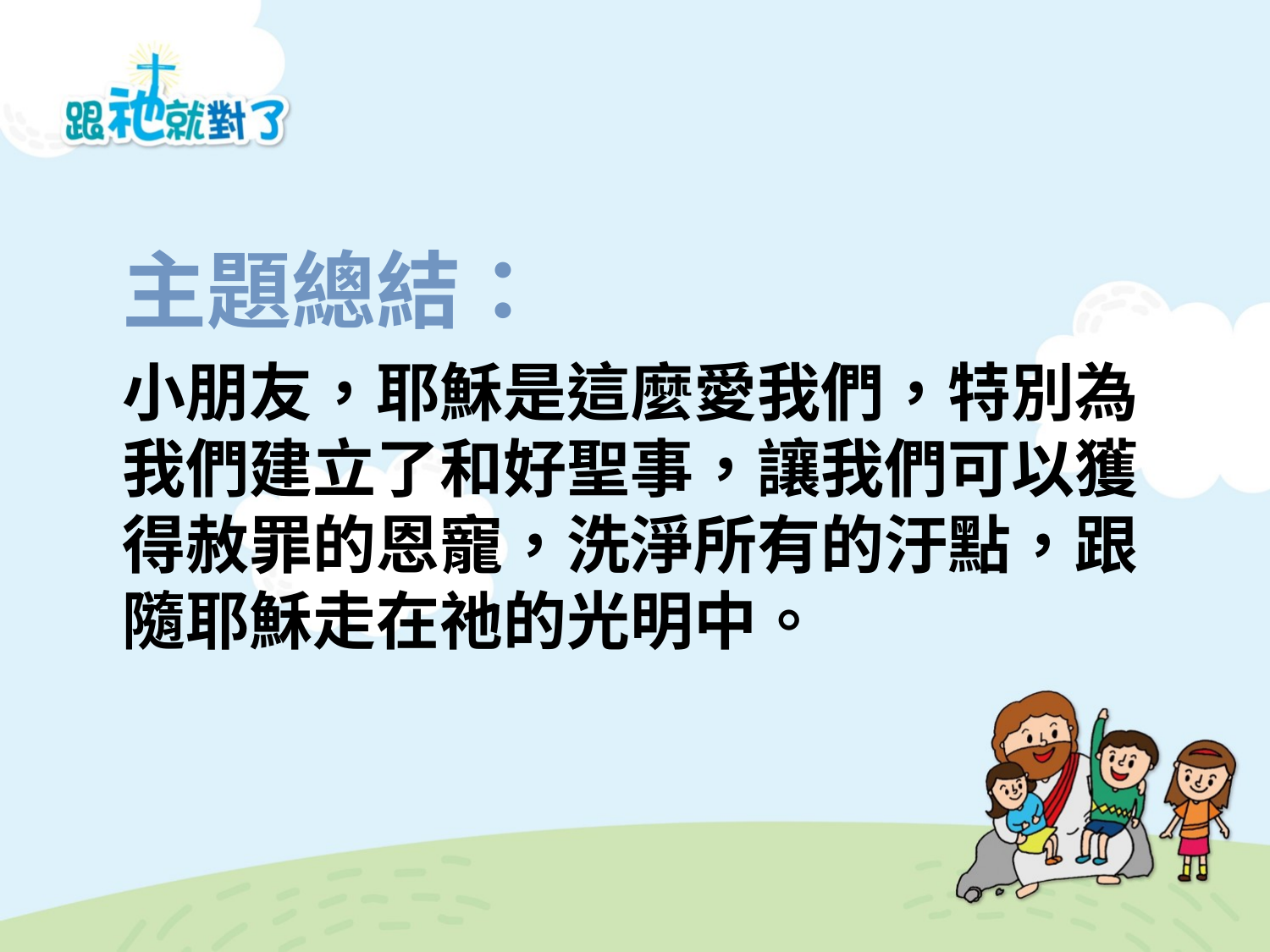

主題總結：
小朋友，耶穌是這麼愛我們，特別為我們建立了和好聖事，讓我們可以獲得赦罪的恩寵，洗淨所有的汙點，跟隨耶穌走在祂的光明中。